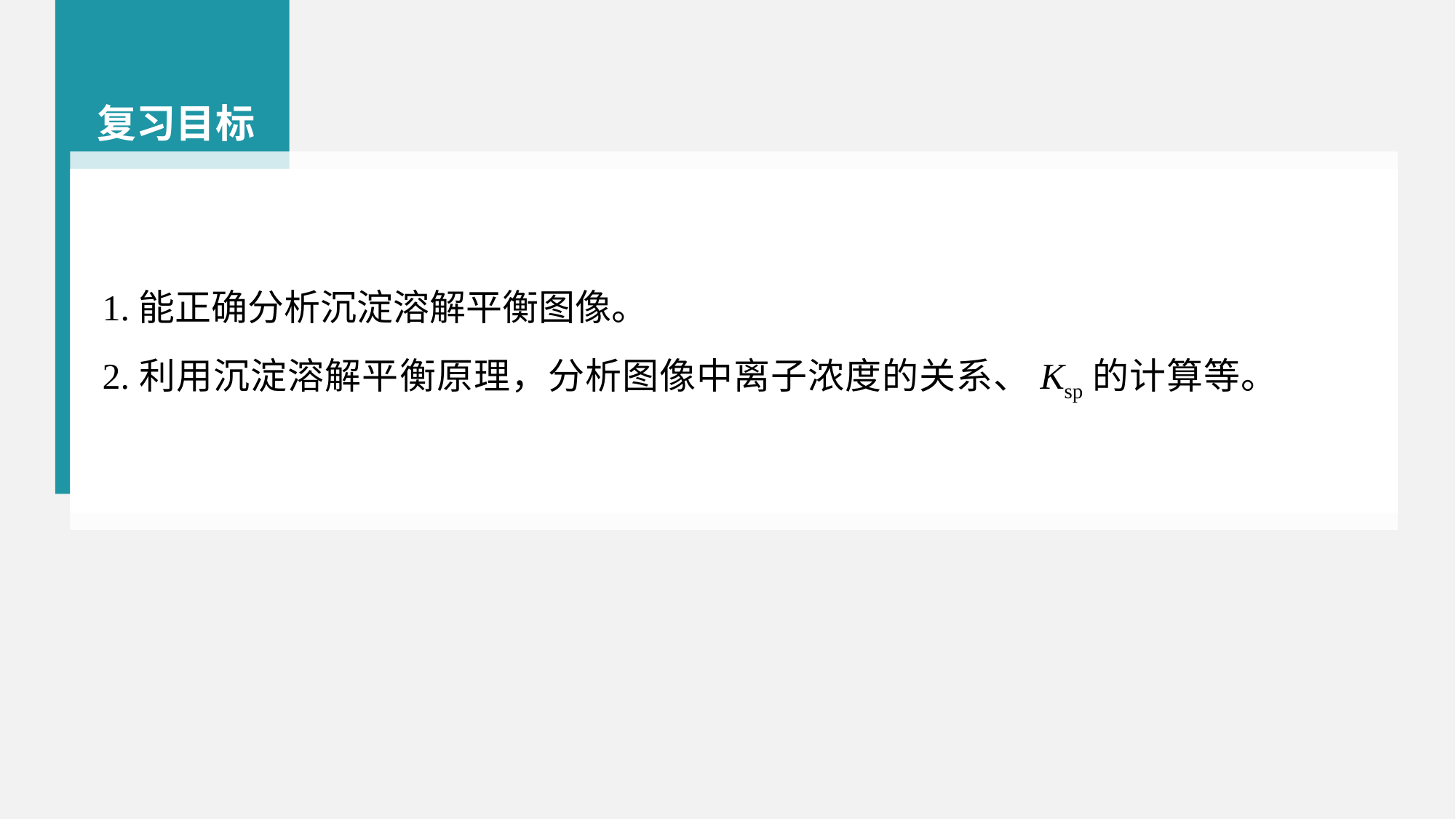

复习目标

1.能正确分析沉淀溶解平衡图像。
2.利用沉淀溶解平衡原理，分析图像中离子浓度的关系、Ksp的计算等。